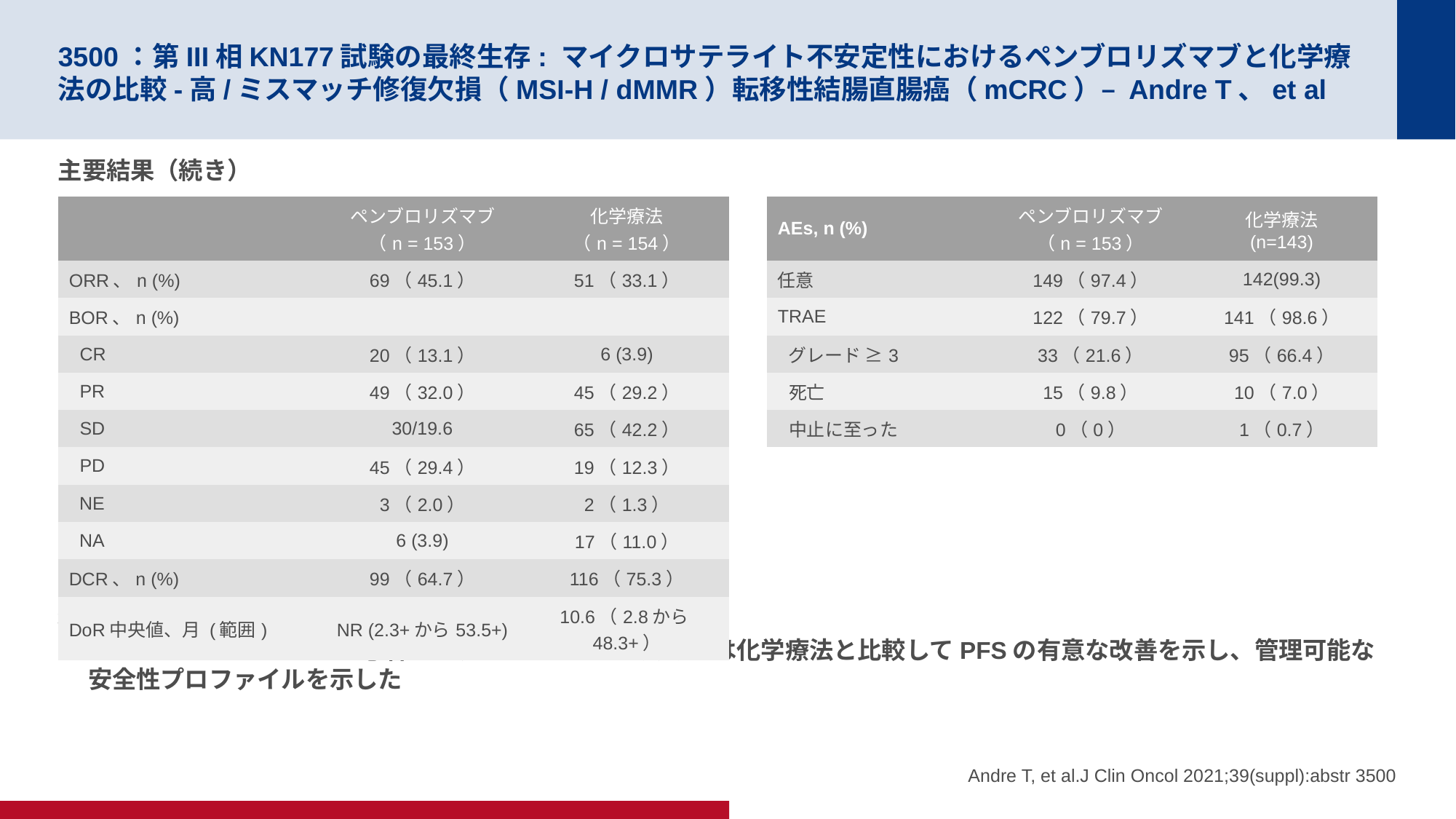

# 3500：第III相KN177試験の最終生存: マイクロサテライト不安定性におけるペンブロリズマブと化学療法の比較-高/ミスマッチ修復欠損（MSI-H / dMMR）転移性結腸直腸癌（mCRC）– Andre T、et al
主要結果（続き）
結論
MSI-H / dMMR mCRCの患者では、1Lペムブロリズマブは化学療法と比較してPFSの有意な改善を示し、管理可能な安全性プロファイルを示した
|  | ペンブロリズマブ （n = 153） | 化学療法 （n = 154） |
| --- | --- | --- |
| ORR、n (%) | 69（45.1） | 51（33.1） |
| BOR、n (%) |  |  |
| CR | 20（13.1） | 6 (3.9) |
| PR | 49（32.0） | 45（29.2） |
| SD | 30/19.6 | 65（42.2） |
| PD | 45（29.4） | 19（12.3） |
| NE | 3（2.0） | 2（1.3） |
| NA | 6 (3.9) | 17（11.0） |
| DCR、n (%) | 99（64.7） | 116（75.3） |
| DoR中央値、月 (範囲) | NR (2.3+から53.5+) | 10.6（2.8から48.3+） |
| AEs, n (%) | ペンブロリズマブ （n = 153） | 化学療法 (n=143) |
| --- | --- | --- |
| 任意 | 149（97.4） | 142(99.3) |
| TRAE | 122（79.7） | 141（98.6） |
| グレード ≥3 | 33（21.6） | 95（66.4） |
| 死亡 | 15（9.8） | 10（7.0） |
| 中止に至った | 0（0） | 1（0.7） |
Andre T, et al.J Clin Oncol 2021;39(suppl):abstr 3500